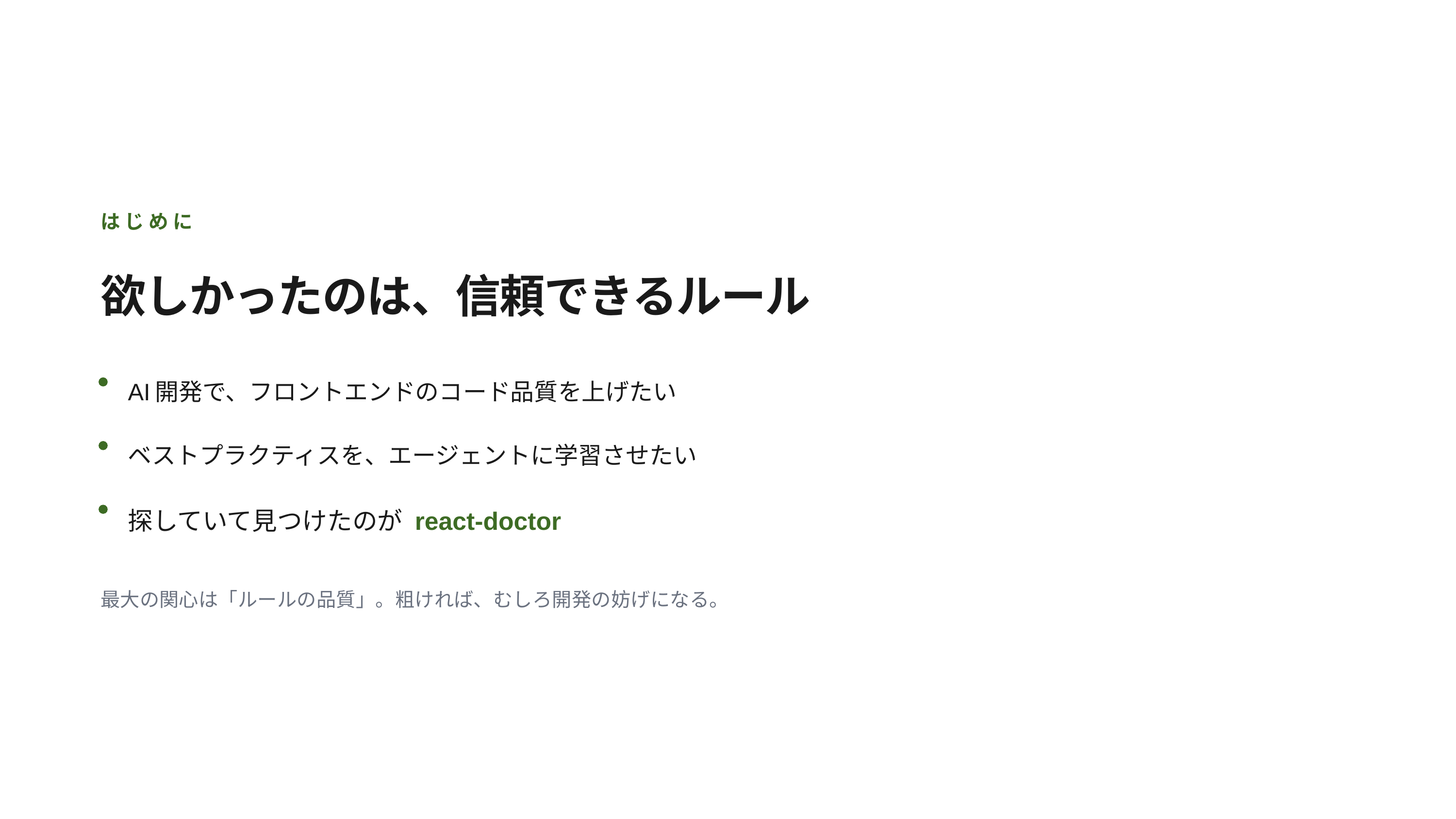

はじめに
欲しかったのは、信頼できるルール
AI開発で、フロントエンドのコード品質を上げたい

ベストプラクティスを、エージェントに学習させたい

探していて見つけたのが react-doctor

最大の関心は「ルールの品質」。粗ければ、むしろ開発の妨げになる。